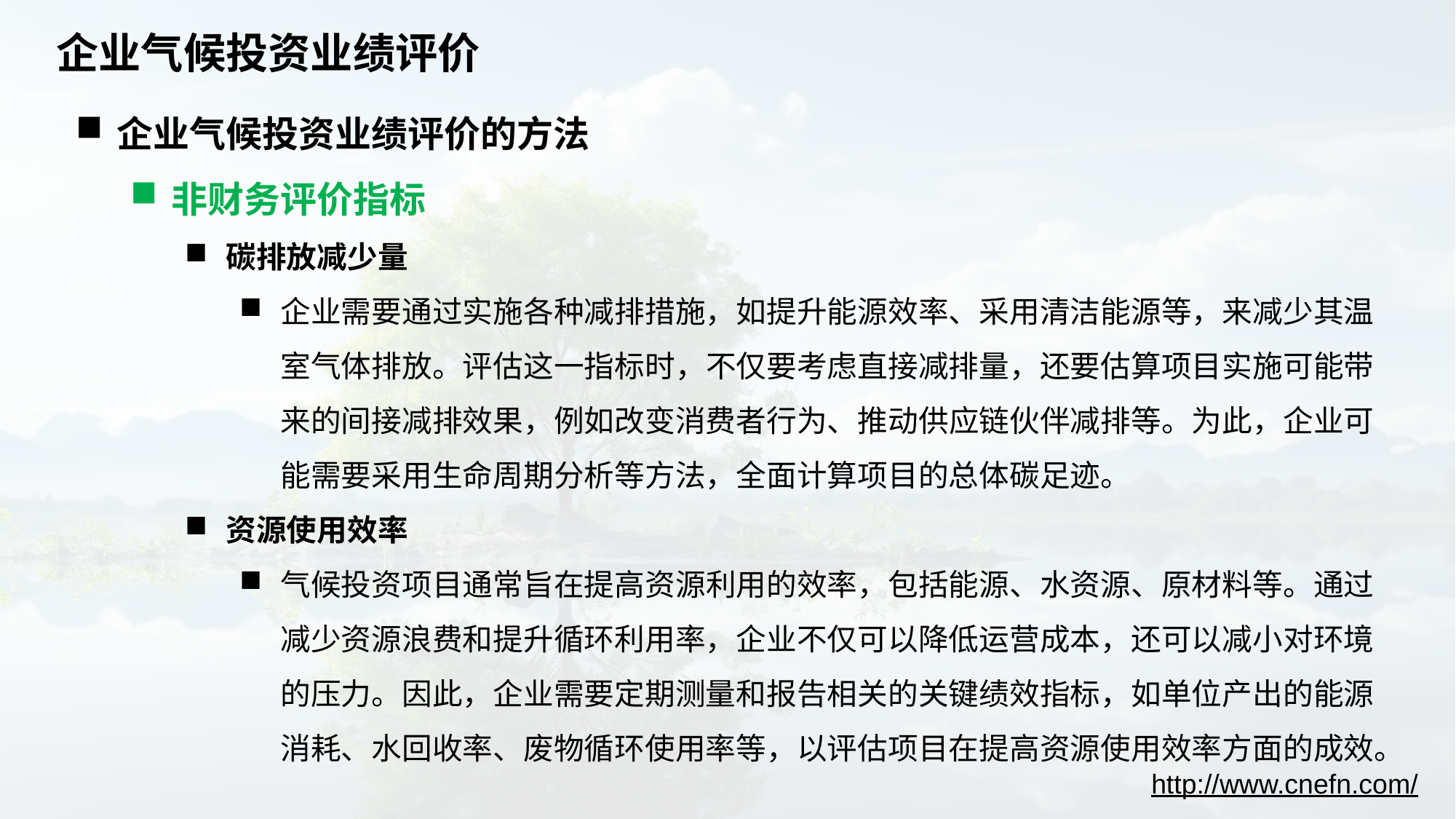

# 企业气候投资业绩评价
企业气候投资业绩评价的方法
非财务评价指标
碳排放减少量
企业需要通过实施各种减排措施，如提升能源效率、采用清洁能源等，来减少其温室气体排放。评估这一指标时，不仅要考虑直接减排量，还要估算项目实施可能带来的间接减排效果，例如改变消费者行为、推动供应链伙伴减排等。为此，企业可能需要采用生命周期分析等方法，全面计算项目的总体碳足迹。
资源使用效率
气候投资项目通常旨在提高资源利用的效率，包括能源、水资源、原材料等。通过减少资源浪费和提升循环利用率，企业不仅可以降低运营成本，还可以减小对环境的压力。因此，企业需要定期测量和报告相关的关键绩效指标，如单位产出的能源消耗、水回收率、废物循环使用率等，以评估项目在提高资源使用效率方面的成效。